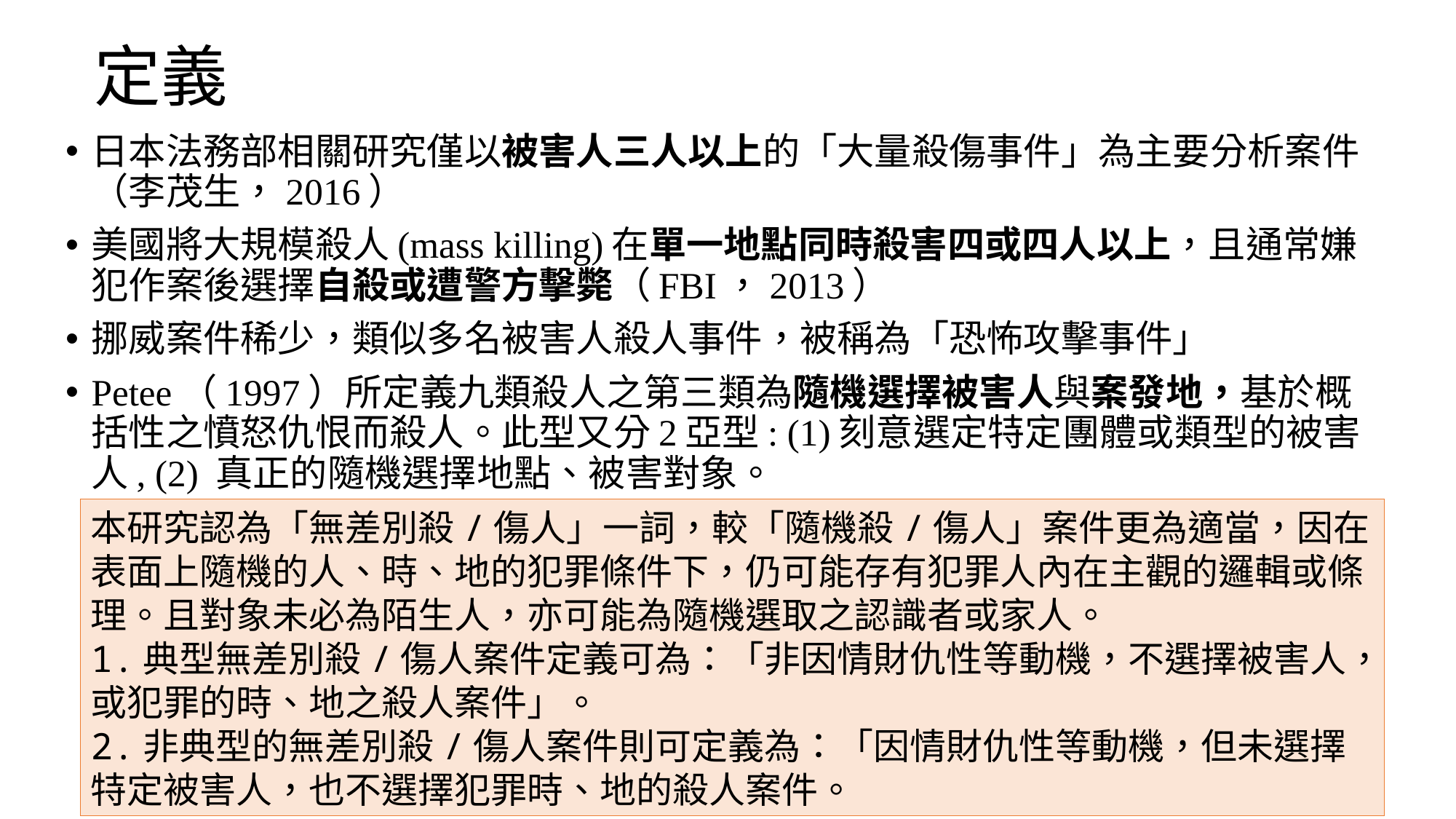

# 定義
日本法務部相關研究僅以被害人三人以上的「大量殺傷事件」為主要分析案件（李茂生，2016）
美國將大規模殺人(mass killing)在單一地點同時殺害四或四人以上，且通常嫌犯作案後選擇自殺或遭警方擊斃（FBI，2013）
挪威案件稀少，類似多名被害人殺人事件，被稱為「恐怖攻擊事件」
Petee（1997）所定義九類殺人之第三類為隨機選擇被害人與案發地，基於概括性之憤怒仇恨而殺人。此型又分2亞型: (1)刻意選定特定團體或類型的被害人, (2) 真正的隨機選擇地點、被害對象。
本研究認為「無差別殺/傷人」一詞，較「隨機殺/傷人」案件更為適當，因在表面上隨機的人、時、地的犯罪條件下，仍可能存有犯罪人內在主觀的邏輯或條理。且對象未必為陌生人，亦可能為隨機選取之認識者或家人。
1.典型無差別殺/傷人案件定義可為：「非因情財仇性等動機，不選擇被害人，或犯罪的時、地之殺人案件」。
2.非典型的無差別殺/傷人案件則可定義為：「因情財仇性等動機，但未選擇特定被害人，也不選擇犯罪時、地的殺人案件。